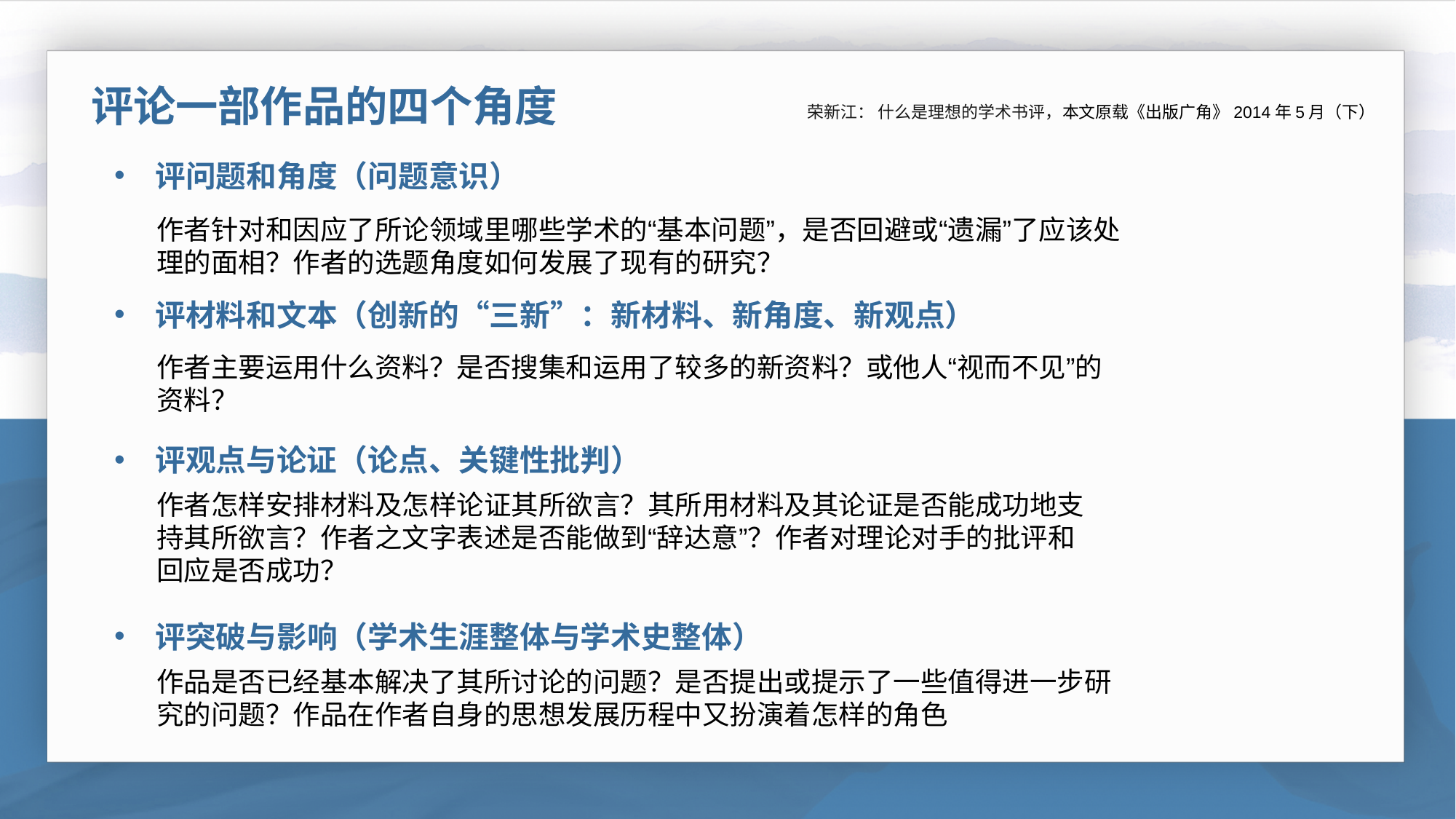

评论一部作品的四个角度
荣新江： 什么是理想的学术书评，本文原载《出版广角》2014年5月（下）
评问题和角度（问题意识）
作者针对和因应了所论领域里哪些学术的“基本问题”，是否回避或“遗漏”了应该处理的面相？作者的选题角度如何发展了现有的研究？
评材料和文本（创新的“三新”：新材料、新角度、新观点）
作者主要运用什么资料？是否搜集和运用了较多的新资料？或他人“视而不见”的资料？

评观点与论证（论点、关键性批判）
作者怎样安排材料及怎样论证其所欲言？其所用材料及其论证是否能成功地支持其所欲言？作者之文字表述是否能做到“辞达意”？作者对理论对手的批评和回应是否成功？
评突破与影响（学术生涯整体与学术史整体）
作品是否已经基本解决了其所讨论的问题？是否提出或提示了一些值得进一步研究的问题？作品在作者自身的思想发展历程中又扮演着怎样的角色